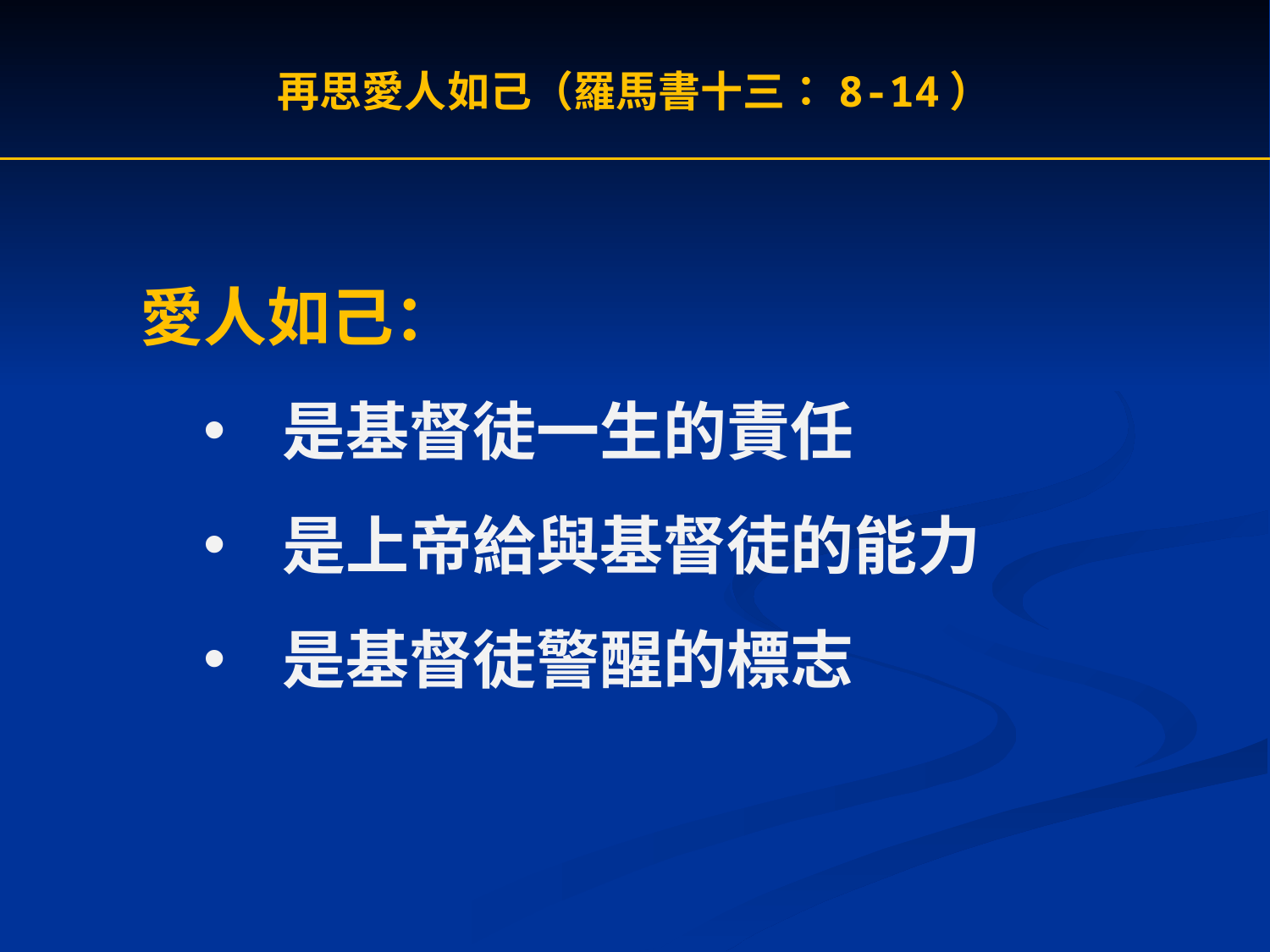

再思愛人如己（羅馬書十三：8-14）
愛人如己：
是基督徒一生的責任
是上帝給與基督徒的能力
是基督徒警醒的標志